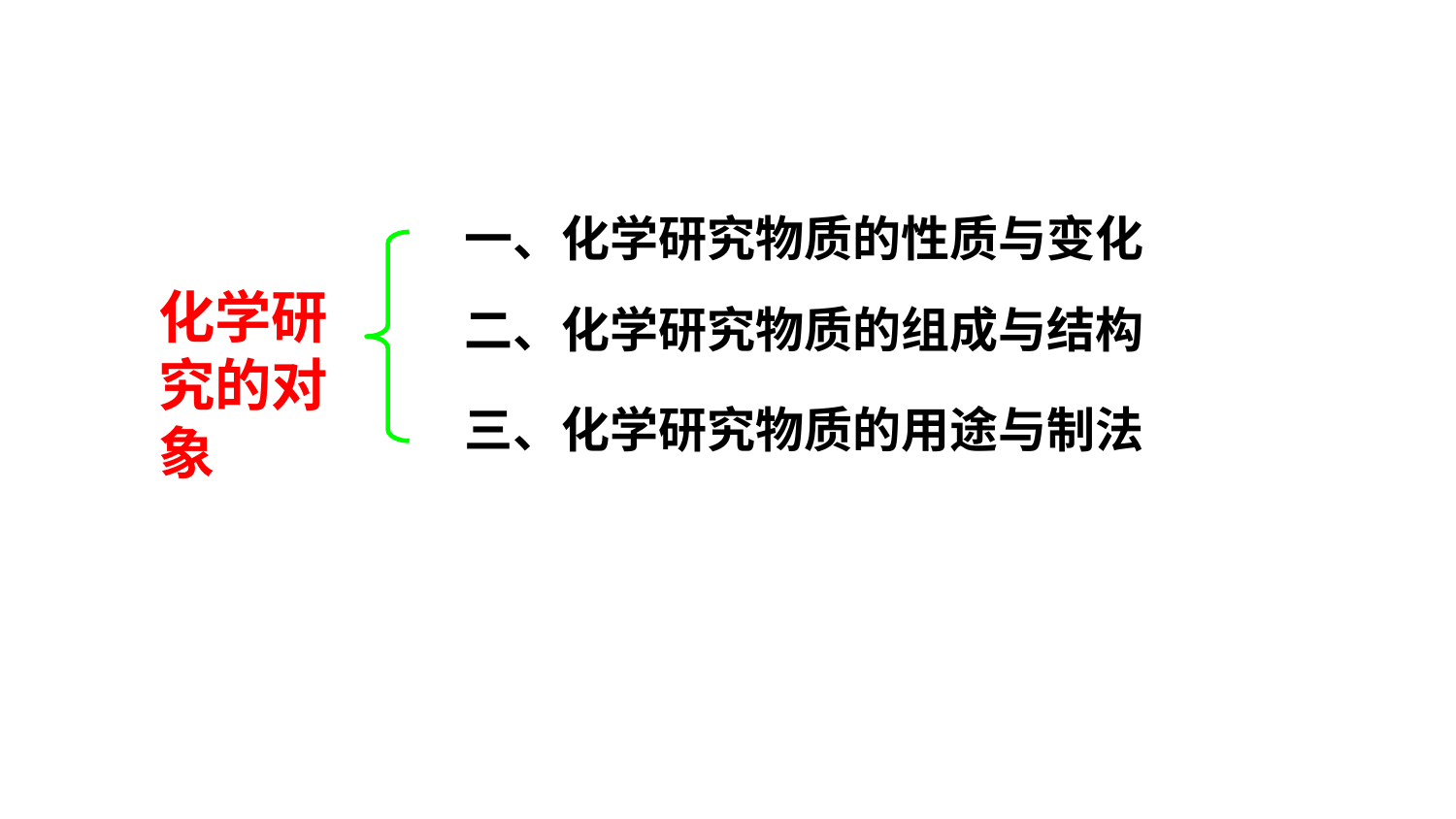

一、化学研究物质的性质与变化

化学研究的对象
二、化学研究物质的组成与结构
三、化学研究物质的用途与制法